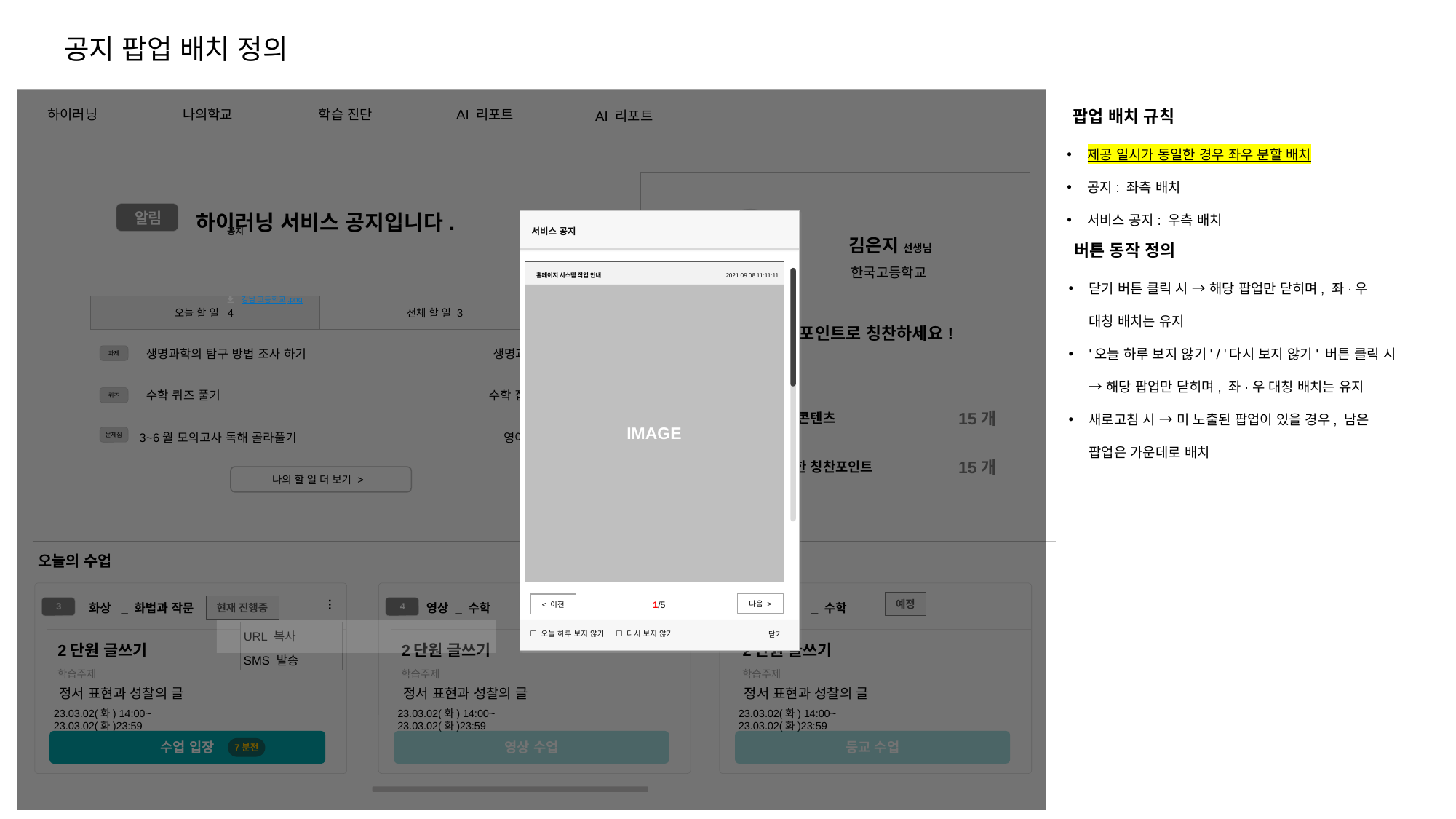

| Ver | Description |
| --- | --- |
| 3.0.8 | 공지 팝업 배치 정의 추가 |
공지 팝업 배치 정의

하이러닝
나의학교
팝업 배치 규칙
학습 진단
AI 리포트
AI 리포트
제공 일시가 동일한 경우 좌우 분할 배치
공지: 좌측 배치
서비스 공지: 우측 배치

하이러닝 서비스 공지입니다.

알림
교사
프로필
이미지

서비스 공지
공지
김은지 선생님
한국고등학교
버튼 동작 정의
닫기 버튼 클릭 시 → 해당 팝업만 닫히며, 좌·우 대칭 배치는 유지
'오늘 하루 보지 않기' / '다시 보지 않기' 버튼 클릭 시 → 해당 팝업만 닫히며, 좌·우 대칭 배치는 유지
새로고침 시 → 미 노출된 팝업이 있을 경우, 남은 팝업은 가운데로 배치
| 홈페이지 시스템 작업 안내 | 2021.09.08 11:11:11 |
| --- | --- |
|  |  |

IMAGE
강남 고등학교.png
| 오늘 할 일 4 | 전체 할 일 3 |
| --- | --- |

학생들에게 포인트로 칭찬하세요!
|  | 생명과학의 탐구 방법 조사 하기 | 생명과학.. |
| --- | --- | --- |
|  | 수학 퀴즈 풀기 | 수학 집중반 |
|  | 3~6월 모의고사 독해 골라풀기 | 영어회화 |
| 나의 할 일 더 보기 > |  |  |
과제

퀴즈

ICON
15개
이번주 등록 콘텐츠
ICON
15개
이번주 부여한 칭찬포인트
문제집

오늘의 수업

 …
예정
예정
다음 >
< 이전
 화상  _ 화법과 작문
영상 _ 수학
  등교   _ 수학
현재 진행중

3

4

5
1/5

| URL 복사 |
| --- |
| SMS 발송 |
☐ 다시 보지 않기
☐ 오늘 하루 보지 않기
닫기
2단원 글쓰기
2단원 글쓰기
2단원 글쓰기

학습주제
학습주제
학습주제
정서 표현과 성찰의 글
정서 표현과 성찰의 글
정서 표현과 성찰의 글
23.03.02(화) 14:00~ 23.03.02(화)23:59
23.03.02(화) 14:00~ 23.03.02(화)23:59
23.03.02(화) 14:00~ 23.03.02(화)23:59
수업 입장
7분전
영상 수업
등교 수업